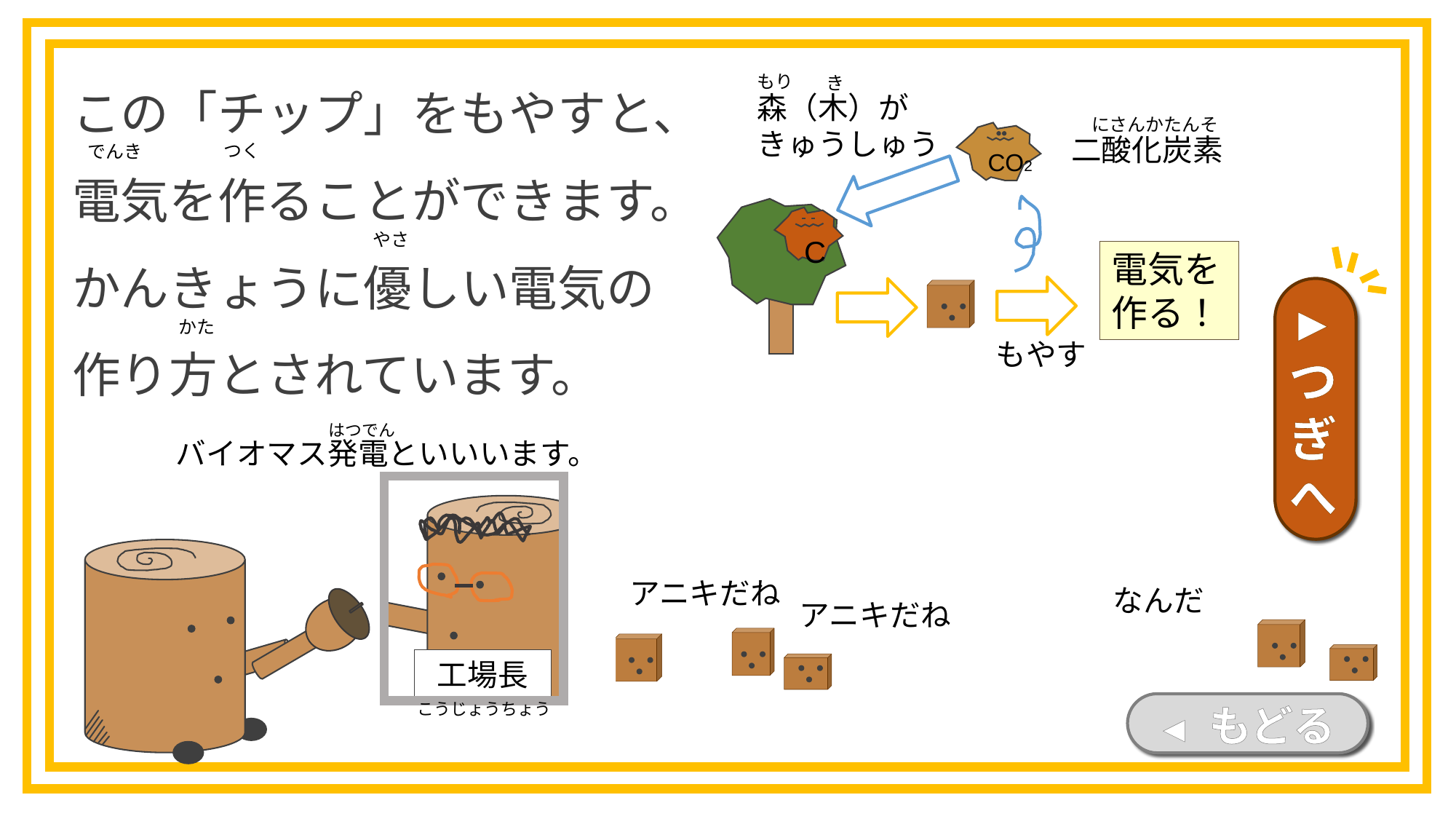

この「チップ」をもやすと、
電気を作ることができます。
かんきょうに優しい電気の
作り方とされています。

もり
き
森（木）が
きゅうしゅう
にさんかたんそ

CO2
二酸化炭素
つく
でんき

C
やさ
電気を作る！

►つぎへ

かた
もやす

はつでん
バイオマス発電といいいます。

工場長

こうじょうちょう

アニキだね
なんだ
アニキだね

◄ もどる